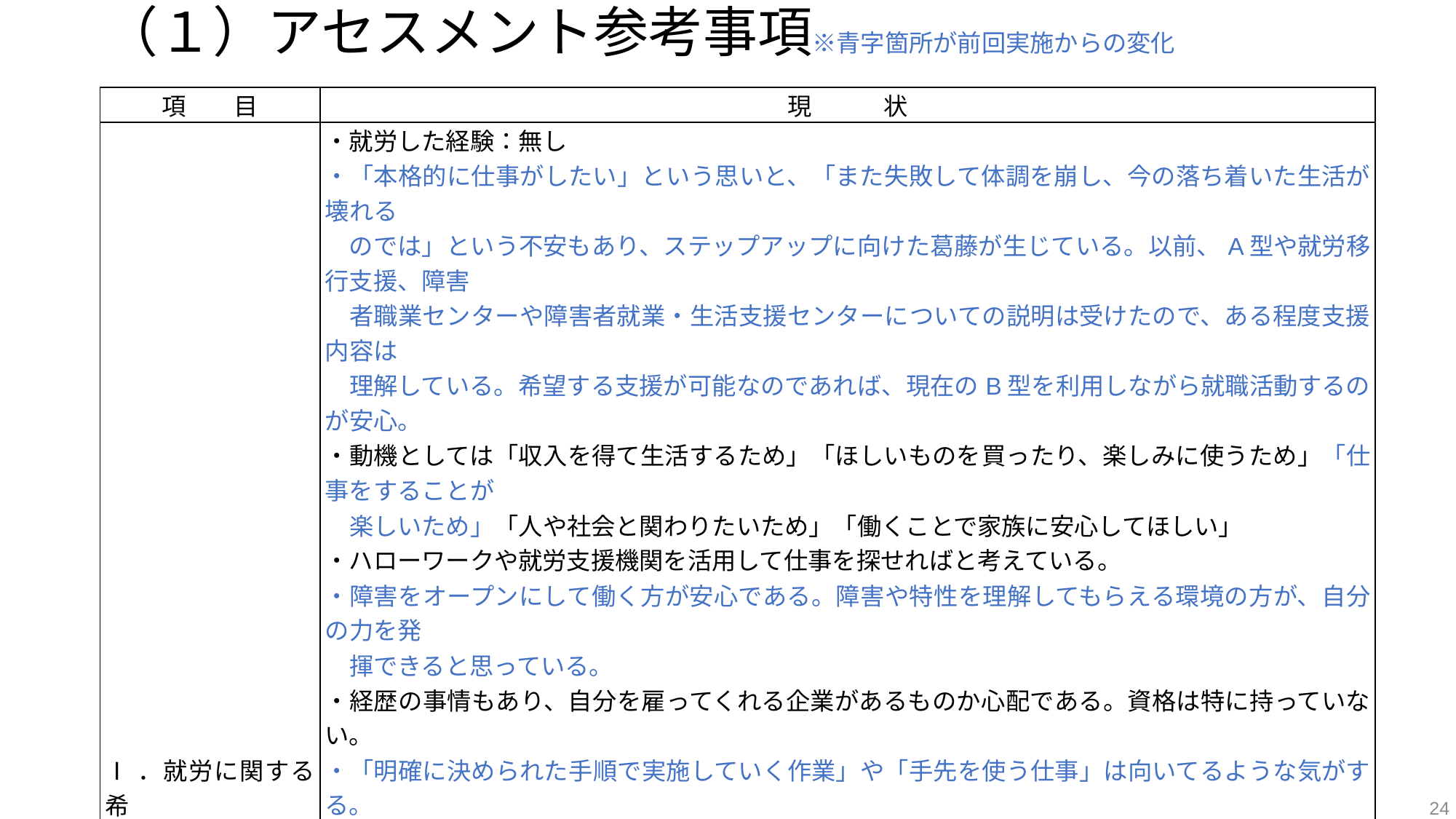

# （１）アセスメント参考事項※青字箇所が前回実施からの変化
| 項　　目 | 現　　　状 |
| --- | --- |
| Ⅰ．就労に関する希 　　　望、ニーズ | ・就労した経験：無し ・「本格的に仕事がしたい」という思いと、「また失敗して体調を崩し、今の落ち着いた生活が壊れる 　のでは」という不安もあり、ステップアップに向けた葛藤が生じている。以前、A型や就労移行支援、障害 　者職業センターや障害者就業・生活支援センターについての説明は受けたので、ある程度支援内容は 　理解している。希望する支援が可能なのであれば、現在のB型を利用しながら就職活動するのが安心。 ・動機としては「収入を得て生活するため」「ほしいものを買ったり、楽しみに使うため」「仕事をすることが 　楽しいため」「人や社会と関わりたいため」「働くことで家族に安心してほしい」 ・ハローワークや就労支援機関を活用して仕事を探せればと考えている。 ・障害をオープンにして働く方が安心である。障害や特性を理解してもらえる環境の方が、自分の力を発 　揮できると思っている。 ・経歴の事情もあり、自分を雇ってくれる企業があるものか心配である。資格は特に持っていない。 ・「明確に決められた手順で実施していく作業」や「手先を使う仕事」は向いてるような気がする。 ・現在の事業所は１日5時間程の実働なので、それくらいの時間であれば働けるような気がする。ただし、 　職場によってはもう少し働けるかもしれない。また、将来の生活を考えればフルタイムで働いたほうが安 　心なのかなとも思う。 ・100,000円程度の手取りがあれば、取り合えず自宅での生活が継続できるのはないかと考えている。 　取り組みはじめ時は体調を崩しやすいので、無理をしすぎてはいけないのではという認識もある。 ・賃金額の優先度はそこまで高くなく、安定して長く働き続けられる環境を最優先としている ・片道１時間程度の通勤は可能で、立地上許容すべきだと思っている。車でも公共交通機関でも可。 ・相談や質問しやすい環境を希望する。 ・屋内の作業に従事してきたが、屋外の作業が嫌というわけではなく、仕事によってはできると思う。 ・赤ちゃんの泣き声や花火の音は苦手だが、大きい音が全般的に苦手というわけではない。 ・「使用した物は必ず元の位置に戻す」「音は一定の大きさであるべき（ドアの開閉）」という認知の硬さもみられていたが、自己理解が進んだことと、相談環境があれば、物事を理解して取り組むことができる。 |
24